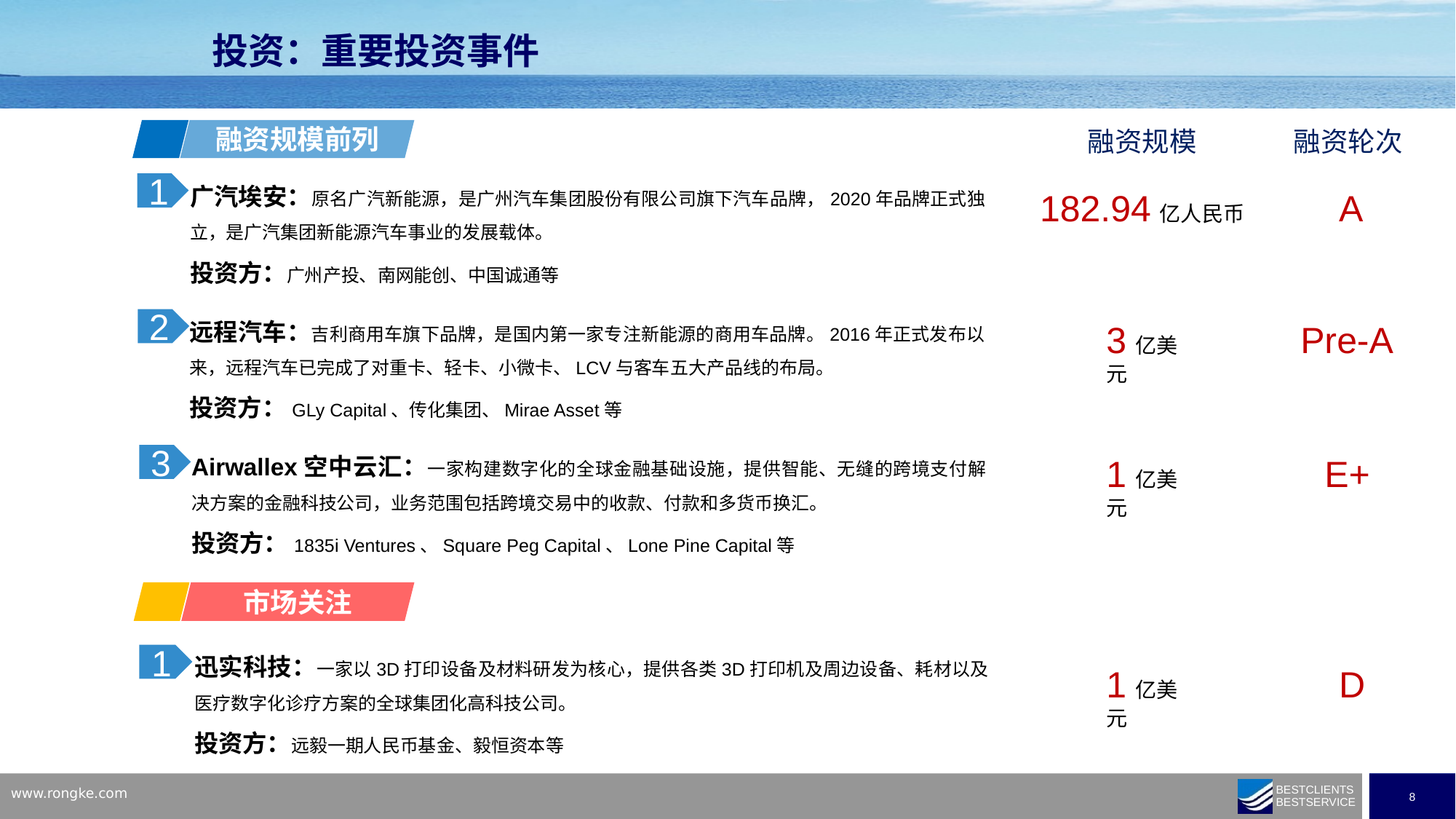

投资：重要投资事件

融资规模前列
融资规模
融资轮次
广汽埃安：原名广汽新能源，是广州汽车集团股份有限公司旗下汽车品牌，2020年品牌正式独立，是广汽集团新能源汽车事业的发展载体。
投资方：广州产投、南网能创、中国诚通等
1
182.94亿人民币
A
远程汽车：吉利商用车旗下品牌，是国内第一家专注新能源的商用车品牌。2016年正式发布以来，远程汽车已完成了对重卡、轻卡、小微卡、LCV与客车五大产品线的布局。
投资方：GLy Capital、传化集团、Mirae Asset等
2
Pre-A
3亿美元
Airwallex空中云汇：一家构建数字化的全球金融基础设施，提供智能、无缝的跨境支付解决方案的金融科技公司，业务范围包括跨境交易中的收款、付款和多货币换汇。
投资方：1835i Ventures、Square Peg Capital、Lone Pine Capital等
3
1亿美元
E+

市场关注
迅实科技：一家以3D打印设备及材料研发为核心，提供各类3D打印机及周边设备、耗材以及医疗数字化诊疗方案的全球集团化高科技公司。
投资方：远毅一期人民币基金、毅恒资本等
1
1亿美元
D